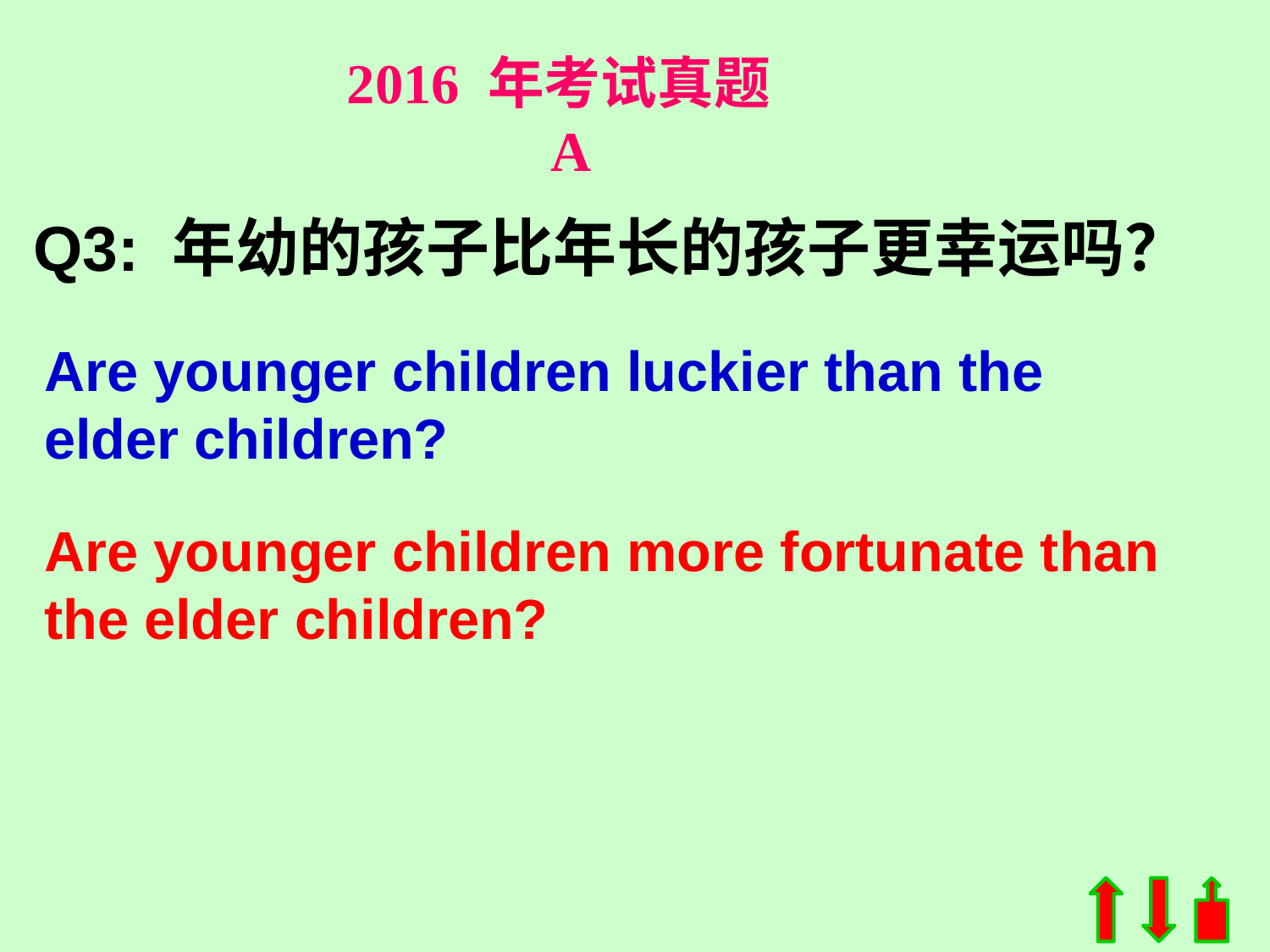

2016 年考试真题   A
Q3: 年幼的孩子比年长的孩子更幸运吗？
Are younger children luckier than the elder children?
Are younger children more fortunate than the elder children?